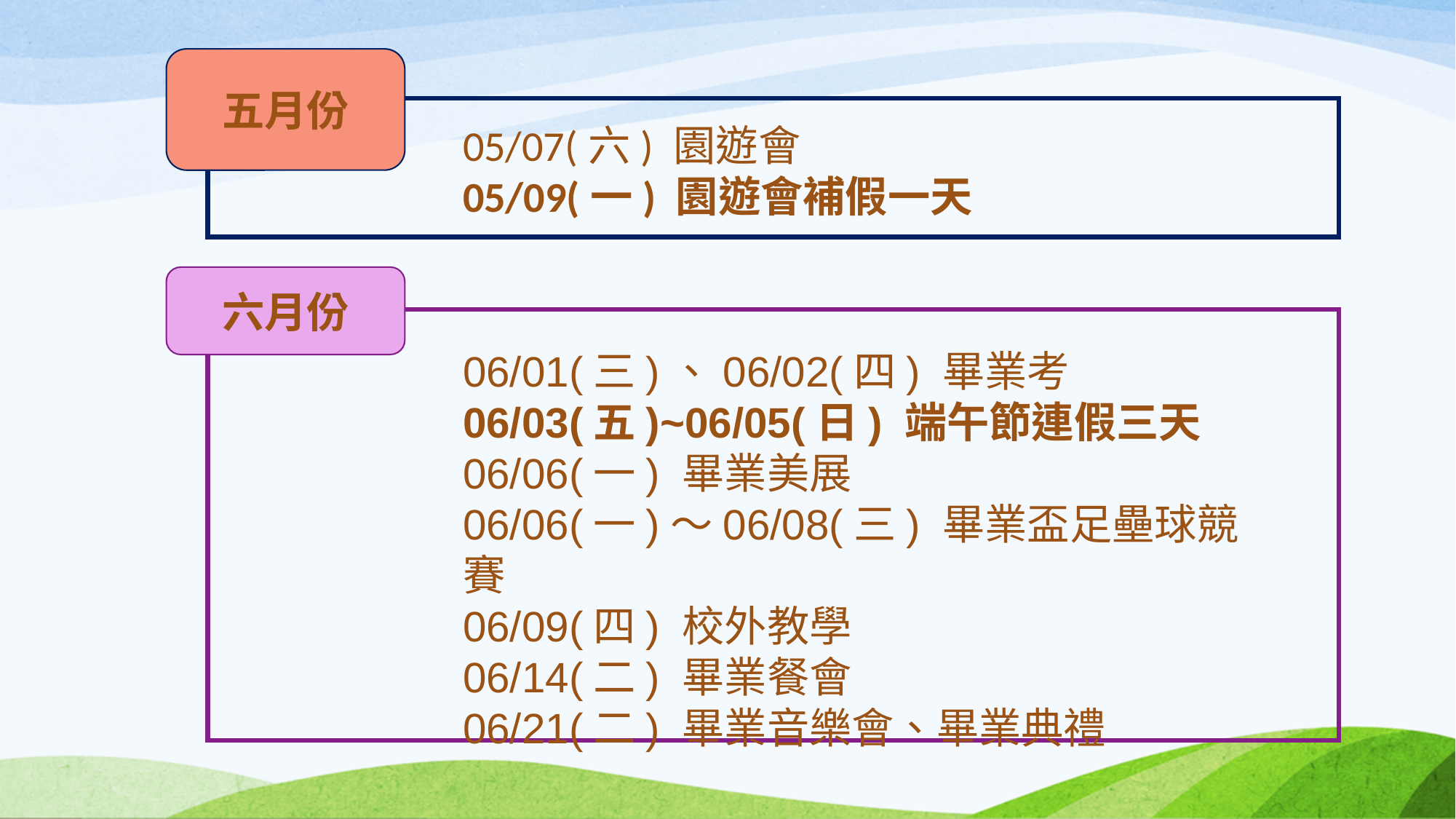

五月份

05/07(六) 園遊會
05/09(一) 園遊會補假一天
六月份

06/01(三)、06/02(四) 畢業考
06/03(五)~06/05(日) 端午節連假三天
06/06(一) 畢業美展
06/06(一)～06/08(三) 畢業盃足壘球競賽
06/09(四) 校外教學
06/14(二) 畢業餐會
06/21(二) 畢業音樂會、畢業典禮